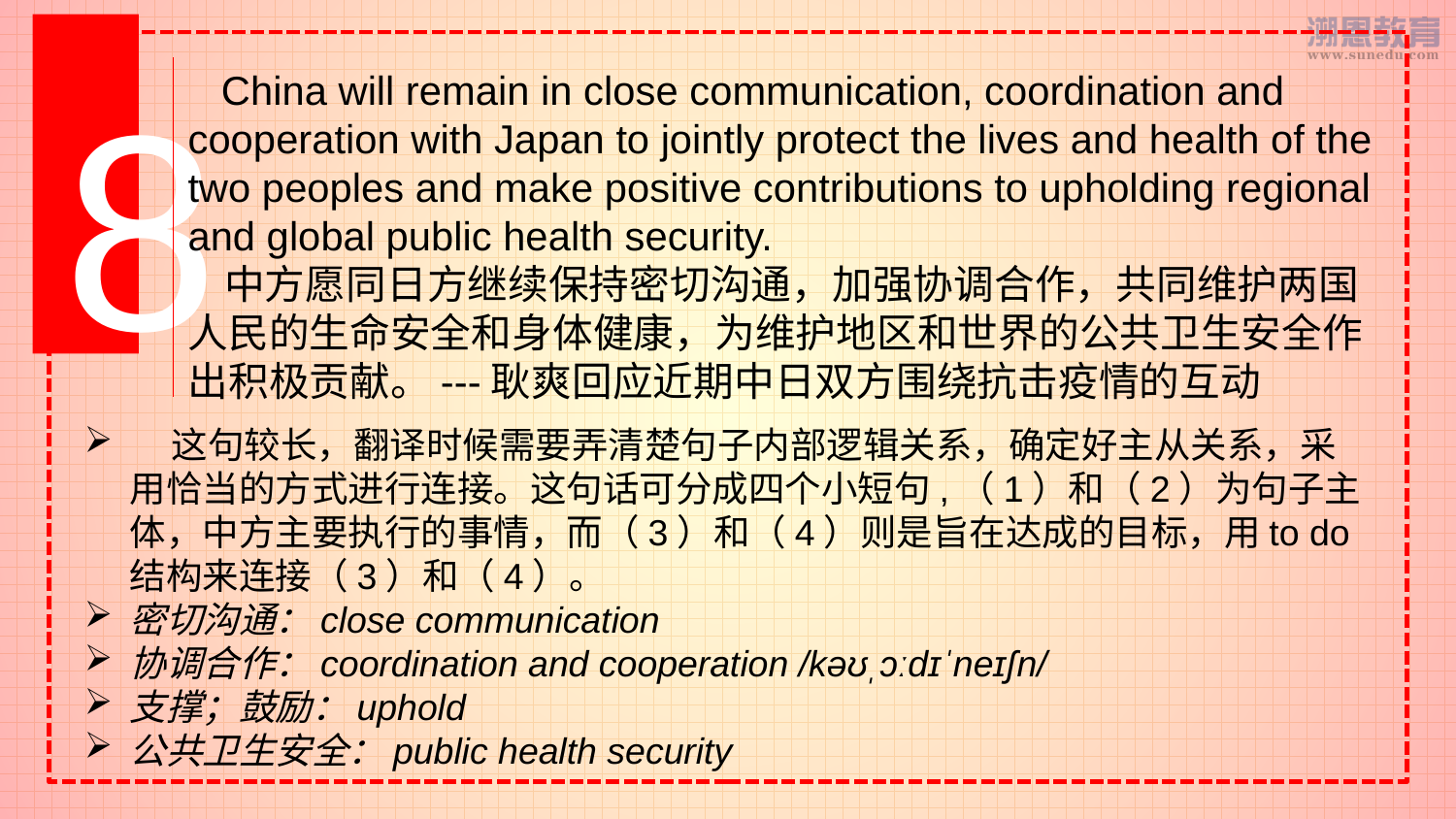

8
   China will remain in close communication, coordination and cooperation with Japan to jointly protect the lives and health of the two peoples and make positive contributions to upholding regional and global public health security.
   中方愿同日方继续保持密切沟通，加强协调合作，共同维护两国人民的生命安全和身体健康，为维护地区和世界的公共卫生安全作出积极贡献。---耿爽回应近期中日双方围绕抗击疫情的互动

    这句较长，翻译时候需要弄清楚句子内部逻辑关系，确定好主从关系，采用恰当的方式进行连接。这句话可分成四个小短句,（1）和（2）为句子主体，中方主要执行的事情，而（3）和（4）则是旨在达成的目标，用to do结构来连接（3）和（4）。
密切沟通：close communication
协调合作：coordination and cooperation /kəʊˌɔːdɪˈneɪʃn/
支撑；鼓励：uphold
公共卫生安全：public health security